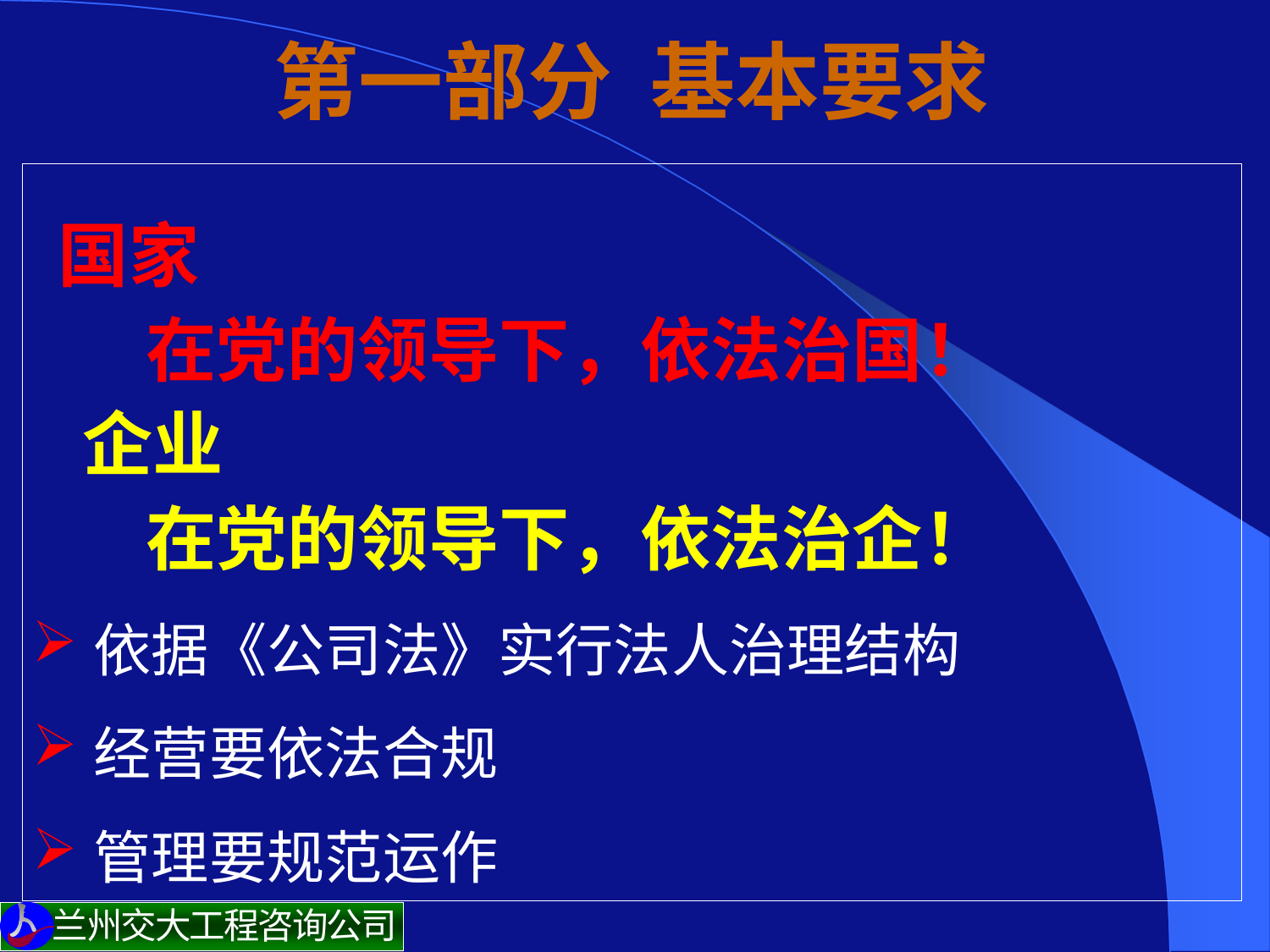

# 第一部分  基本要求
 国家
   在党的领导下，依法治国！
企业
   在党的领导下，依法治企！
依据《公司法》实行法人治理结构
经营要依法合规
管理要规范运作